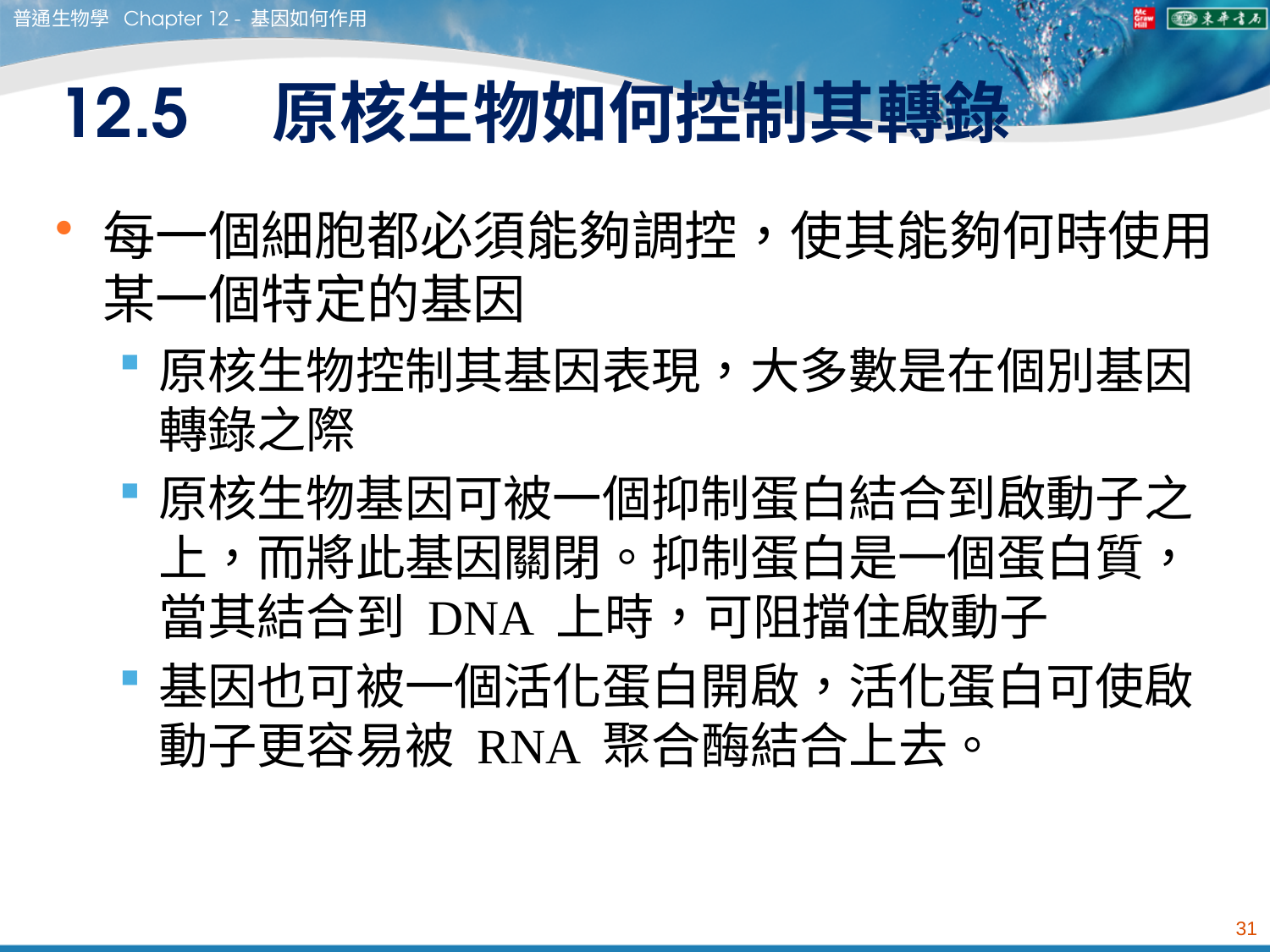

普通生物學  Chapter 12 - 基因如何作用
# 12.5　原核生物如何控制其轉錄
每一個細胞都必須能夠調控，使其能夠何時使用某一個特定的基因
原核生物控制其基因表現，大多數是在個別基因轉錄之際
原核生物基因可被一個抑制蛋白結合到啟動子之上，而將此基因關閉。抑制蛋白是一個蛋白質，當其結合到 DNA 上時，可阻擋住啟動子
基因也可被一個活化蛋白開啟，活化蛋白可使啟動子更容易被 RNA 聚合酶結合上去。
31